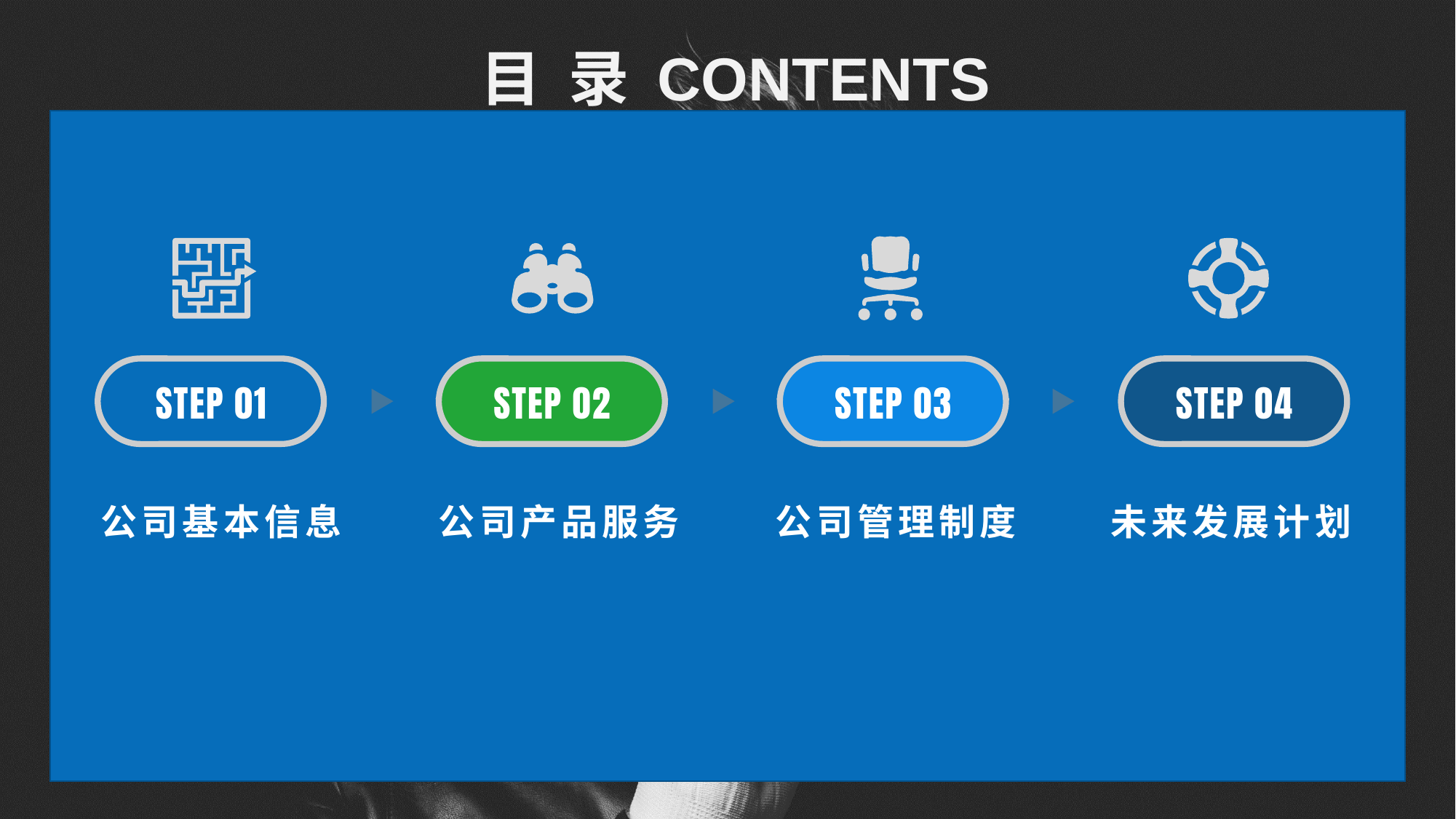

目  录 CONTENTS

STEP 01
STEP 02
STEP 03
STEP 04

公司基本信息
公司产品服务
公司管理制度
未来发展计划